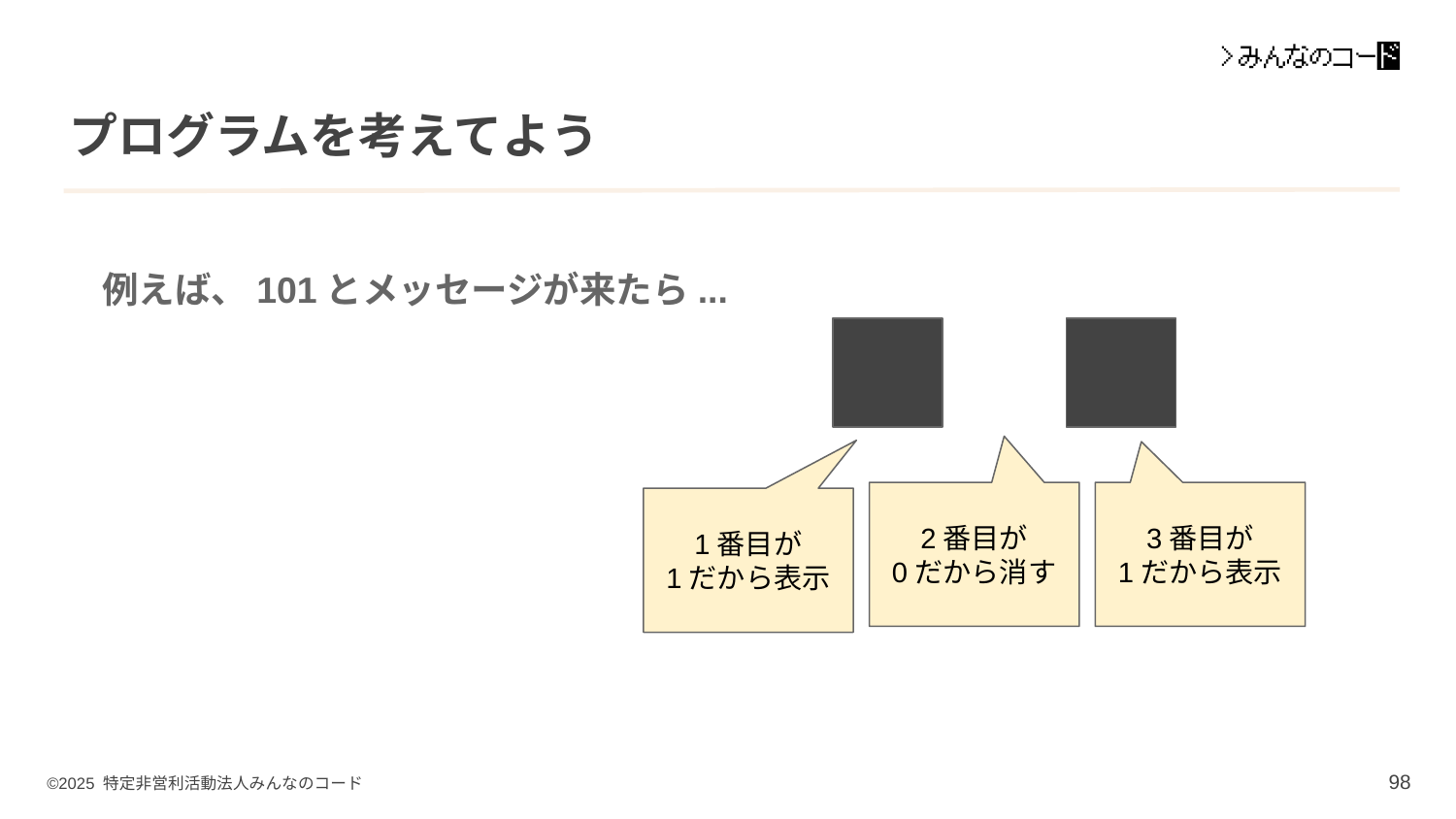

# プログラムを考えてよう
例えば、101とメッセージが来たら...

2番目が
0だから消す
3番目が
1だから表示
1番目が
1だから表示